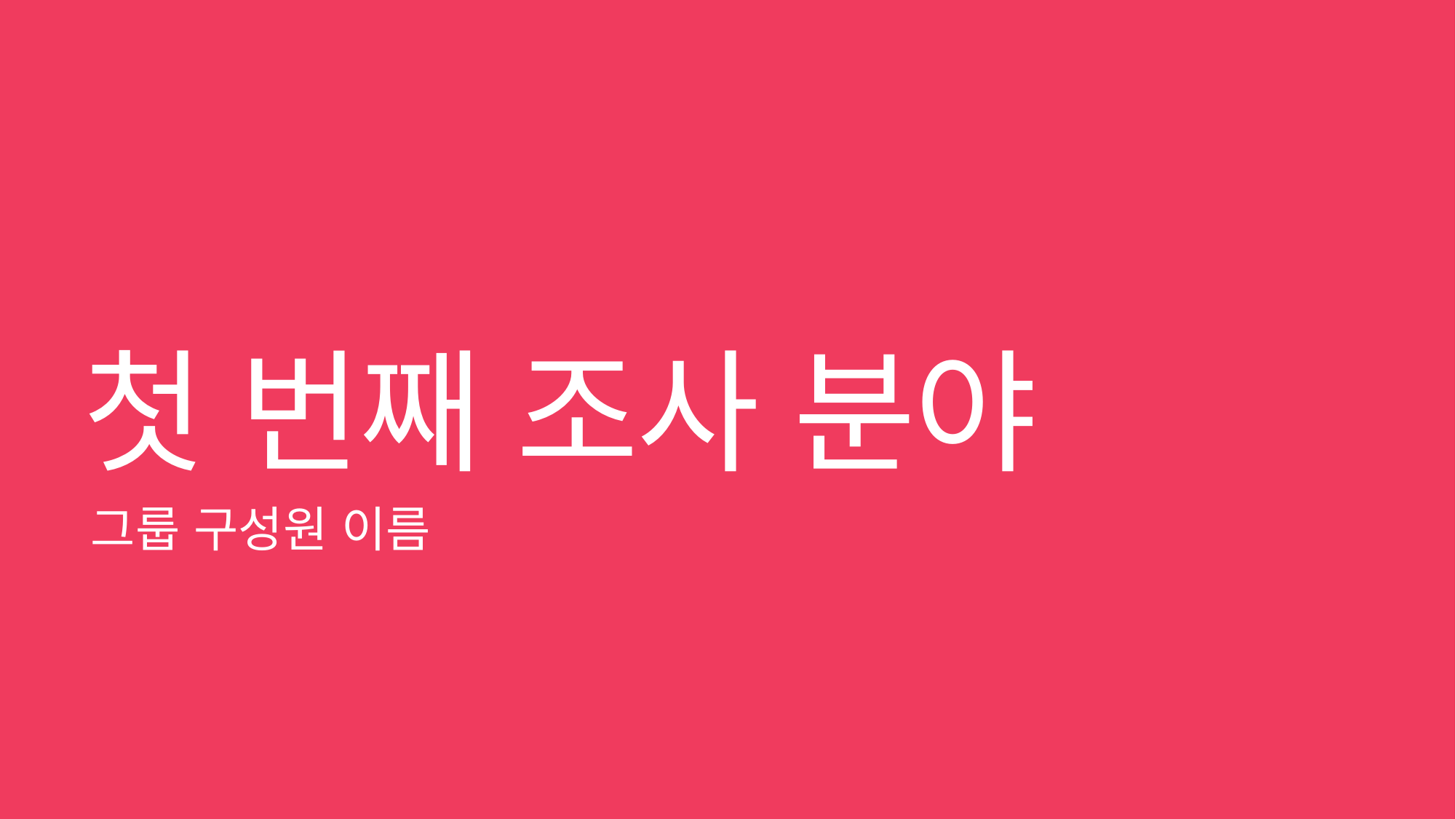

# 첫 번째 조사 분야
그룹 구성원 이름